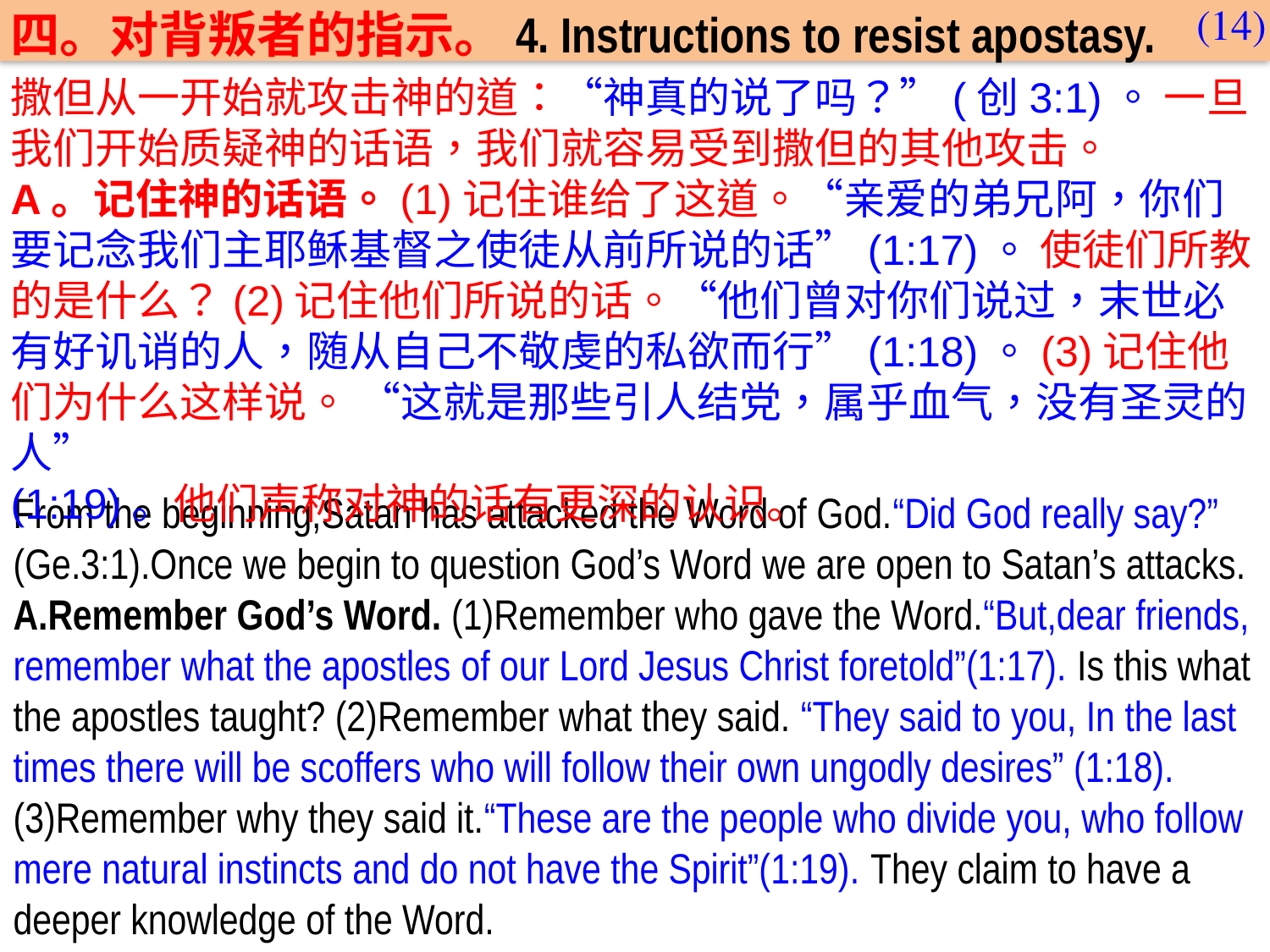

(14)
四。对背叛者的指示。4. Instructions to resist apostasy.

撒但从一开始就攻击神的道：“神真的说了吗？”(创3:1)。 一旦我们开始质疑神的话语，我们就容易受到撒但的其他攻击。
A。记住神的话语。(1)记住谁给了这道。“亲爱的弟兄阿，你们要记念我们主耶稣基督之使徒从前所说的话”(1:17)。 使徒们所教的是什么？(2)记住他们所说的话。“他们曾对你们说过，末世必有好讥诮的人，随从自己不敬虔的私欲而行”(1:18)。(3)记住他们为什么这样说。 “这就是那些引人结党，属乎血气，没有圣灵的人”
(1:19)。他们声称对神的话有更深的认识。
From the beginning,Satan has attacked the Word of God.“Did God really say?”
(Ge.3:1).Once we begin to question God’s Word we are open to Satan’s attacks.
A.Remember God’s Word. (1)Remember who gave the Word.“But,dear friends, remember what the apostles of our Lord Jesus Christ foretold”(1:17). Is this what the apostles taught? (2)Remember what they said. “They said to you, In the last times there will be scoffers who will follow their own ungodly desires” (1:18). (3)Remember why they said it.“These are the people who divide you, who follow mere natural instincts and do not have the Spirit”(1:19). They claim to have a deeper knowledge of the Word.